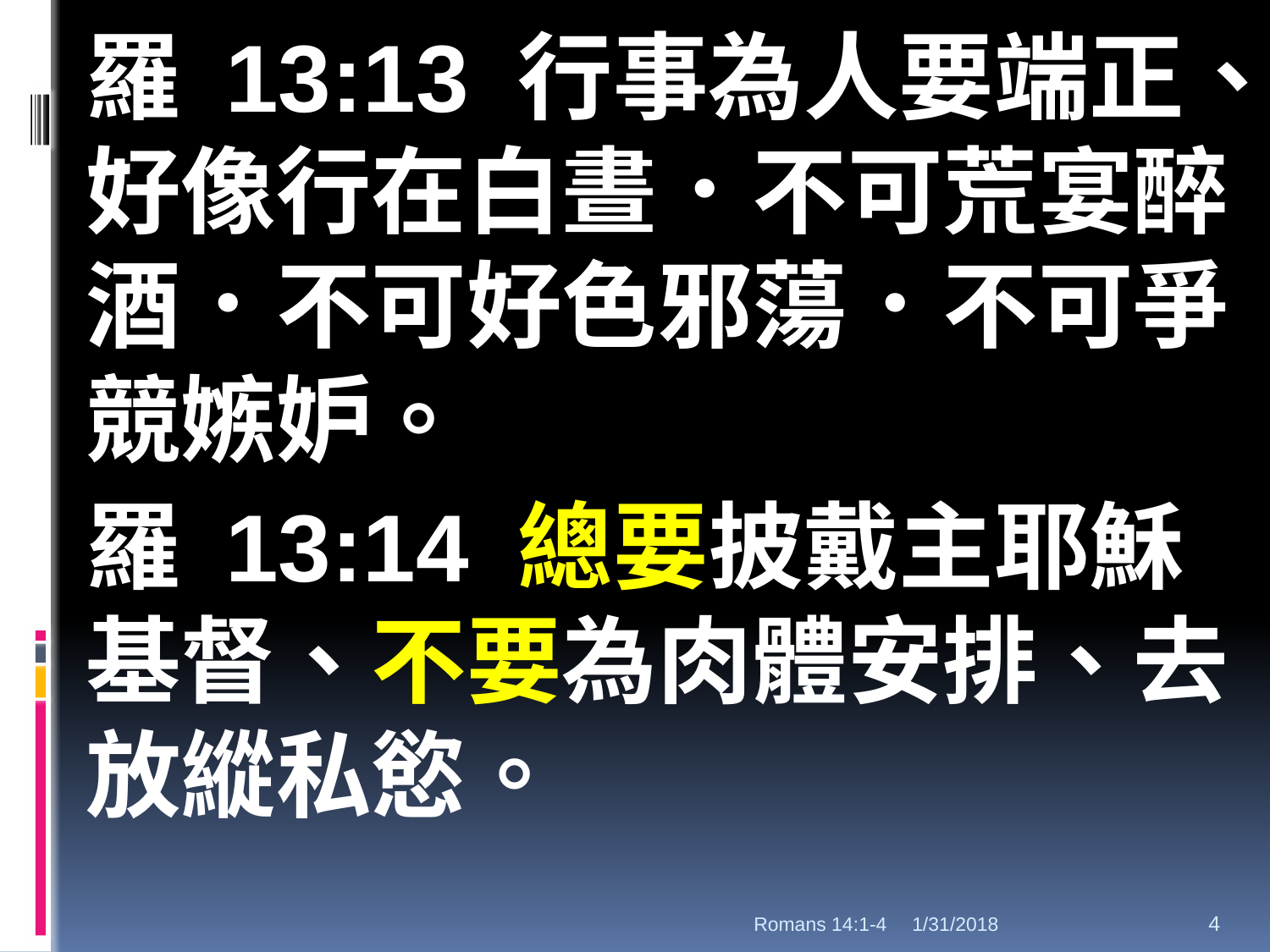

羅 13:13 行事為人要端正、好像行在白晝．不可荒宴醉酒．不可好色邪蕩．不可爭競嫉妒。
羅 13:14 總要披戴主耶穌基督、不要為肉體安排、去放縱私慾。

#
Romans 14:1-4
1/31/2018
4